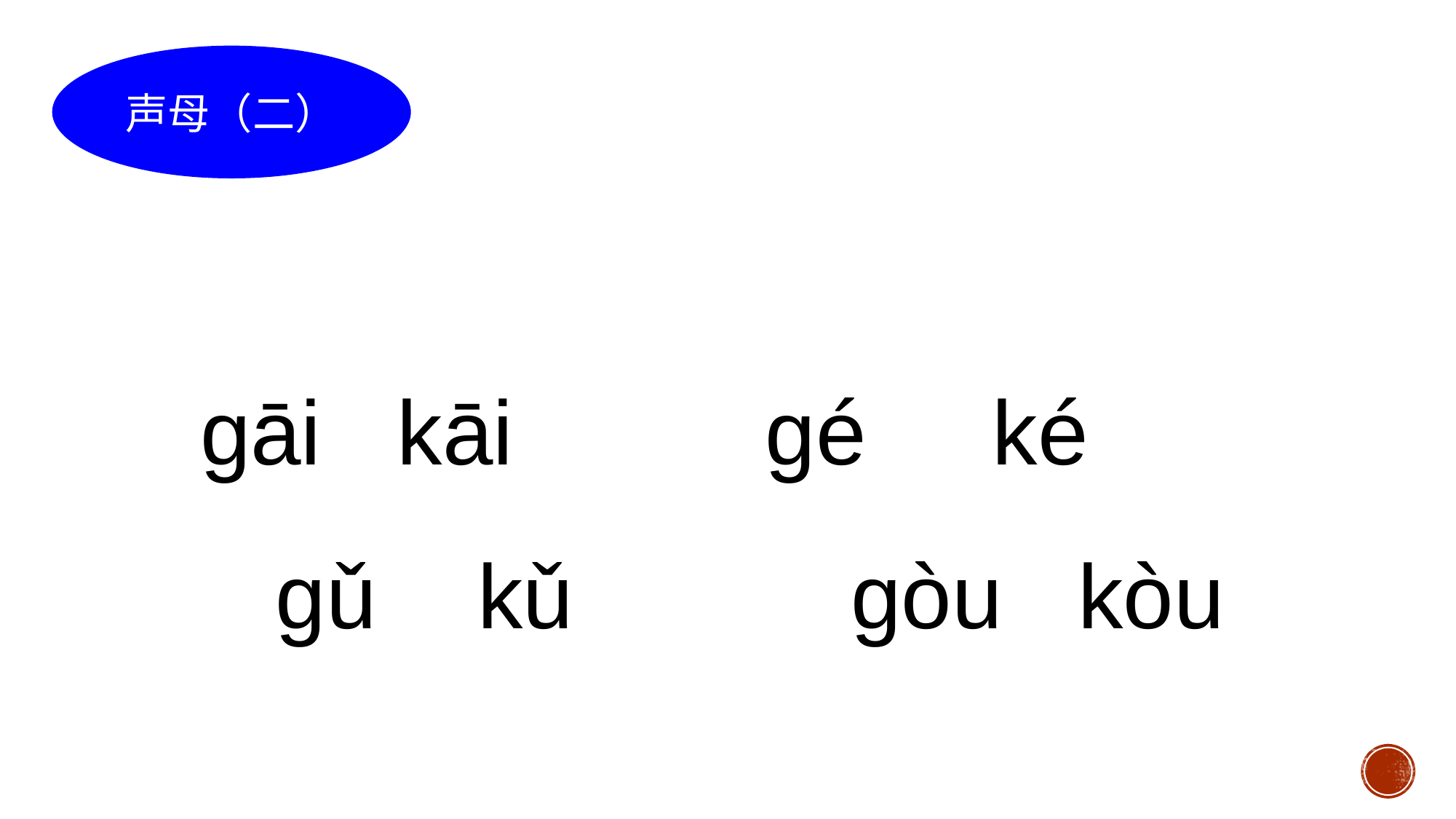

声母（二）
gāi   kāi          gé     ké            gǔ    kǔ           gòu   kòu